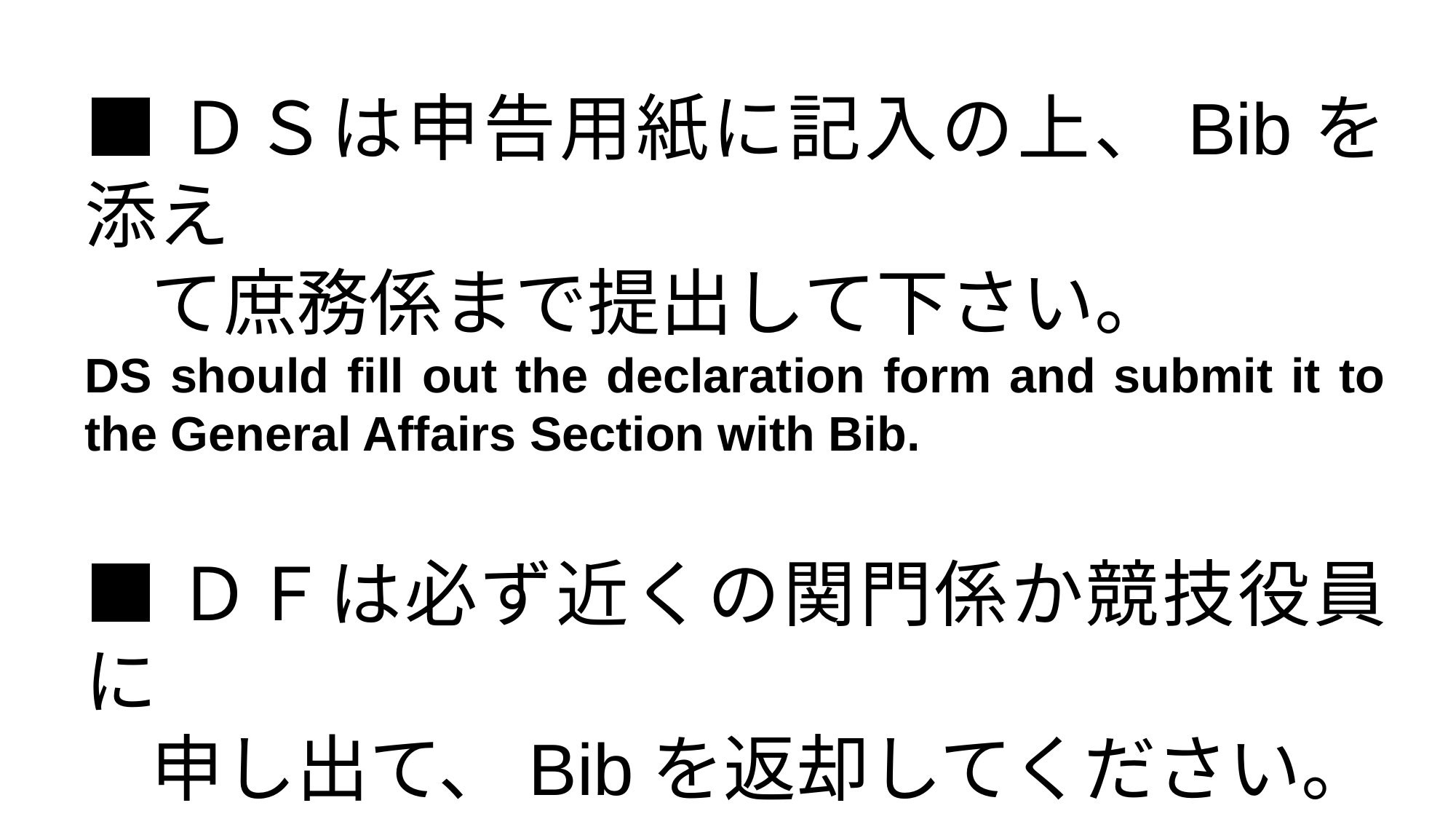

■ＤＳは申告用紙に記入の上、Bibを添え
   て庶務係まで提出して下さい。
DS should fill out the declaration form and submit it to the General Affairs Section with Bib.

■ＤＦは必ず近くの関門係か競技役員に
   申し出て、Bibを返却してください。
DFs must notify the nearest gate attendant or competition official and return the Bib.